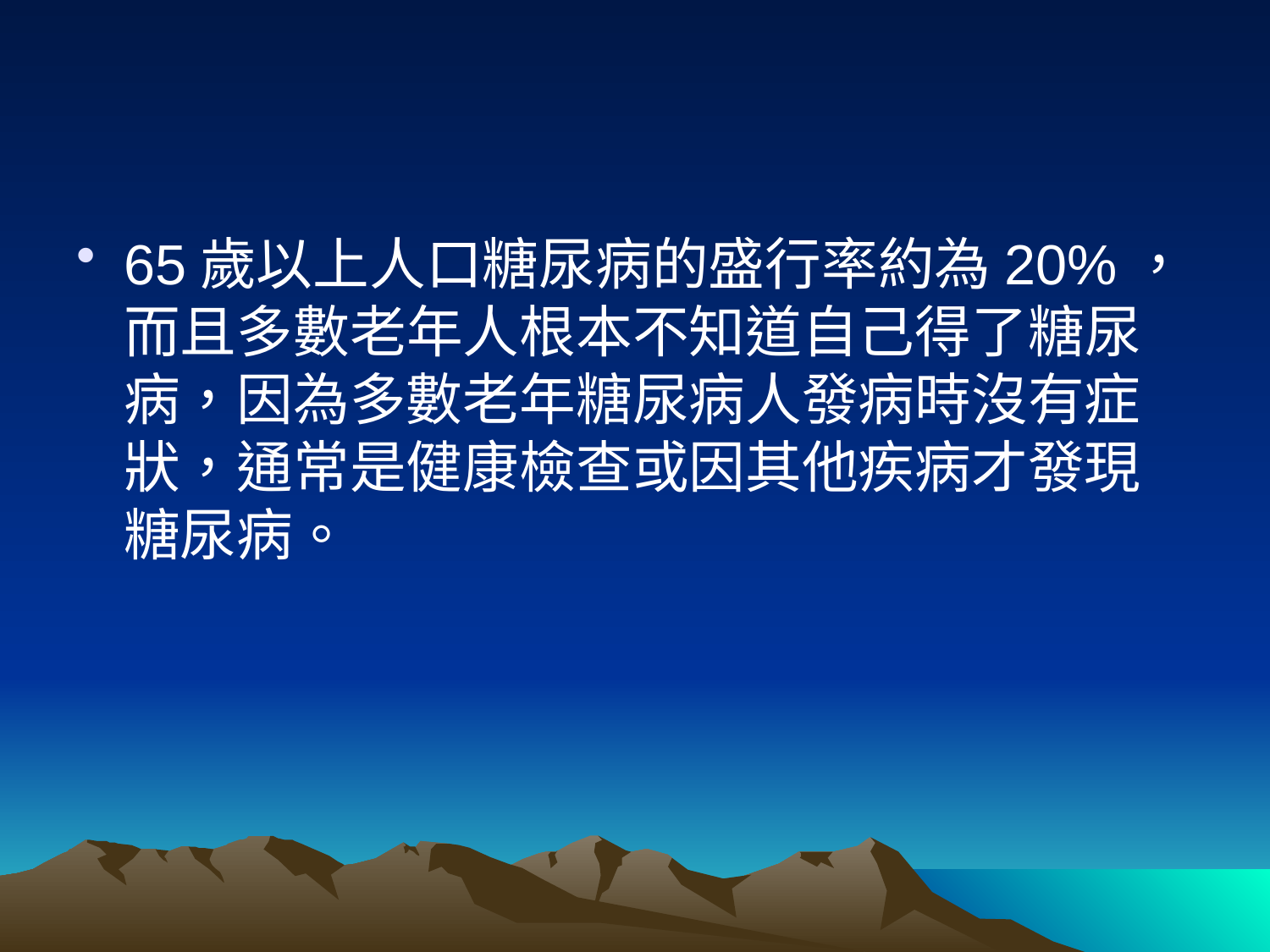

#
65歲以上人口糖尿病的盛行率約為20%，而且多數老年人根本不知道自己得了糖尿病，因為多數老年糖尿病人發病時沒有症狀，通常是健康檢查或因其他疾病才發現糖尿病。